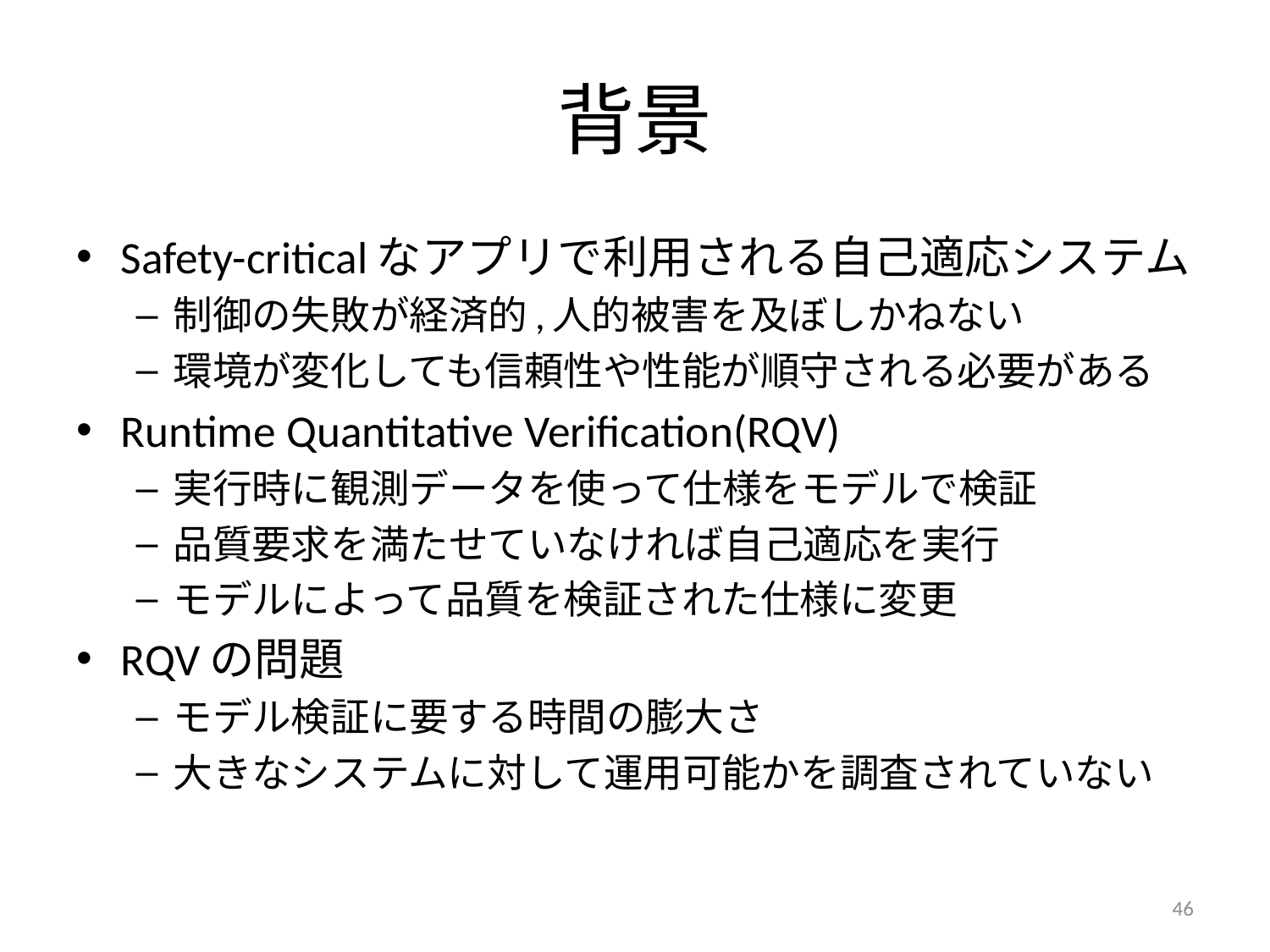

# 背景
Safety-criticalなアプリで利用される自己適応システム
制御の失敗が経済的,人的被害を及ぼしかねない
環境が変化しても信頼性や性能が順守される必要がある
Runtime Quantitative Verification(RQV)
実行時に観測データを使って仕様をモデルで検証
品質要求を満たせていなければ自己適応を実行
モデルによって品質を検証された仕様に変更
RQVの問題
モデル検証に要する時間の膨大さ
大きなシステムに対して運用可能かを調査されていない
46